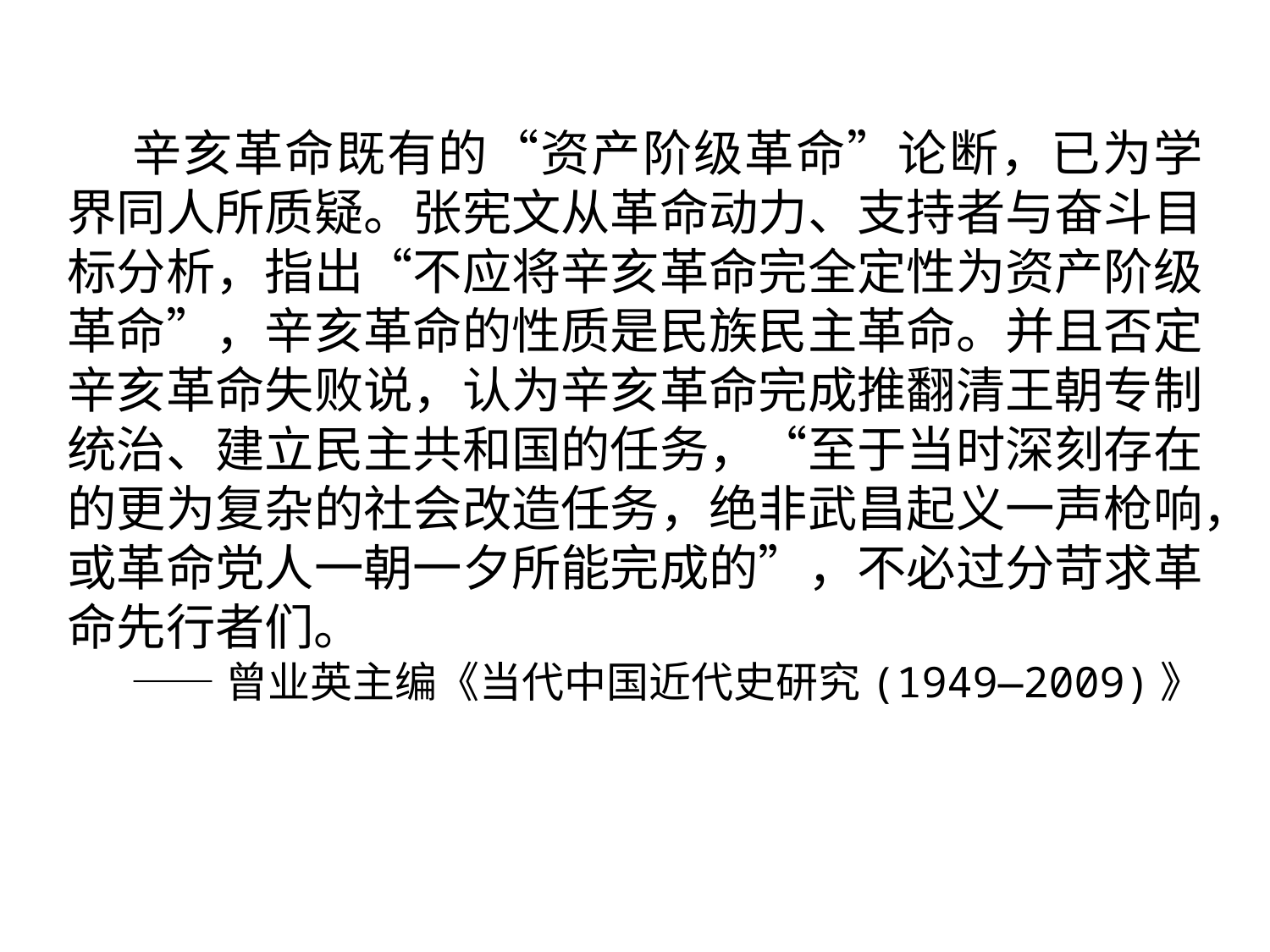

辛亥革命既有的“资产阶级革命”论断，已为学界同人所质疑。张宪文从革命动力、支持者与奋斗目标分析，指出“不应将辛亥革命完全定性为资产阶级革命”，辛亥革命的性质是民族民主革命。并且否定辛亥革命失败说，认为辛亥革命完成推翻清王朝专制统治、建立民主共和国的任务，“至于当时深刻存在的更为复杂的社会改造任务，绝非武昌起义一声枪响，或革命党人一朝一夕所能完成的”，不必过分苛求革命先行者们。
——曾业英主编《当代中国近代史研究(1949—2009)》